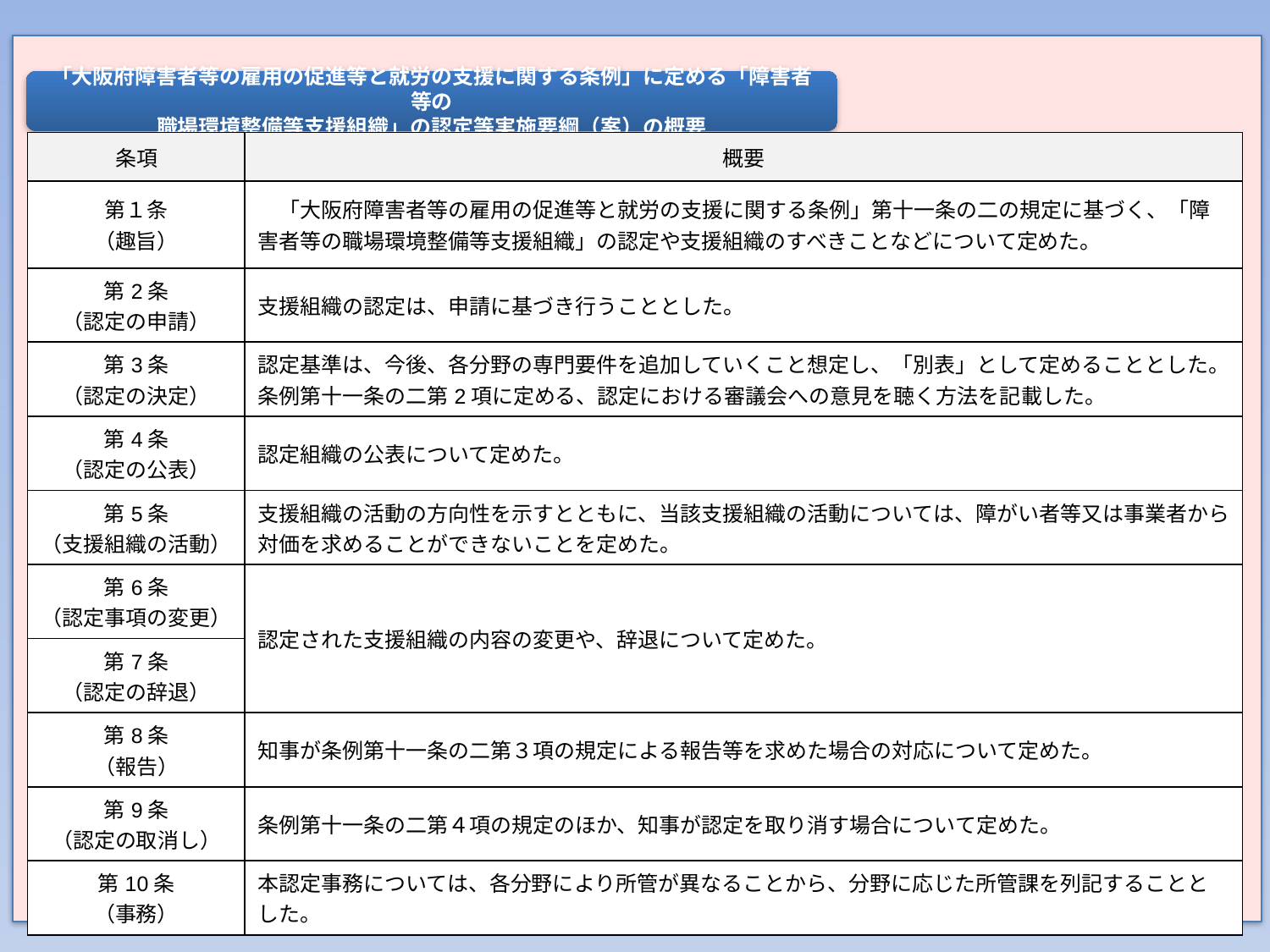

「大阪府障害者等の雇用の促進等と就労の支援に関する条例」に定める「障害者等の
職場環境整備等支援組織」の認定等実施要綱（案）の概要
| 条項 | 概要 |
| --- | --- |
| 第１条 （趣旨） | 「大阪府障害者等の雇用の促進等と就労の支援に関する条例」第十一条の二の規定に基づく、「障害者等の職場環境整備等支援組織」の認定や支援組織のすべきことなどについて定めた。 |
| 第2条 （認定の申請） | 支援組織の認定は、申請に基づき行うこととした。 |
| 第3条 （認定の決定） | 認定基準は、今後、各分野の専門要件を追加していくこと想定し、「別表」として定めることとした。 条例第十一条の二第2項に定める、認定における審議会への意見を聴く方法を記載した。 |
| 第4条 （認定の公表） | 認定組織の公表について定めた。 |
| 第5条 （支援組織の活動） | 支援組織の活動の方向性を示すとともに、当該支援組織の活動については、障がい者等又は事業者から対価を求めることができないことを定めた。 |
| 第6条 （認定事項の変更） | 認定された支援組織の内容の変更や、辞退について定めた。 |
| 第7条 （認定の辞退） |  |
| 第8条 （報告） | 知事が条例第十一条の二第３項の規定による報告等を求めた場合の対応について定めた。 |
| 第9条 （認定の取消し） | 条例第十一条の二第４項の規定のほか、知事が認定を取り消す場合について定めた。 |
| 第10条 （事務） | 本認定事務については、各分野により所管が異なることから、分野に応じた所管課を列記することとした。 |